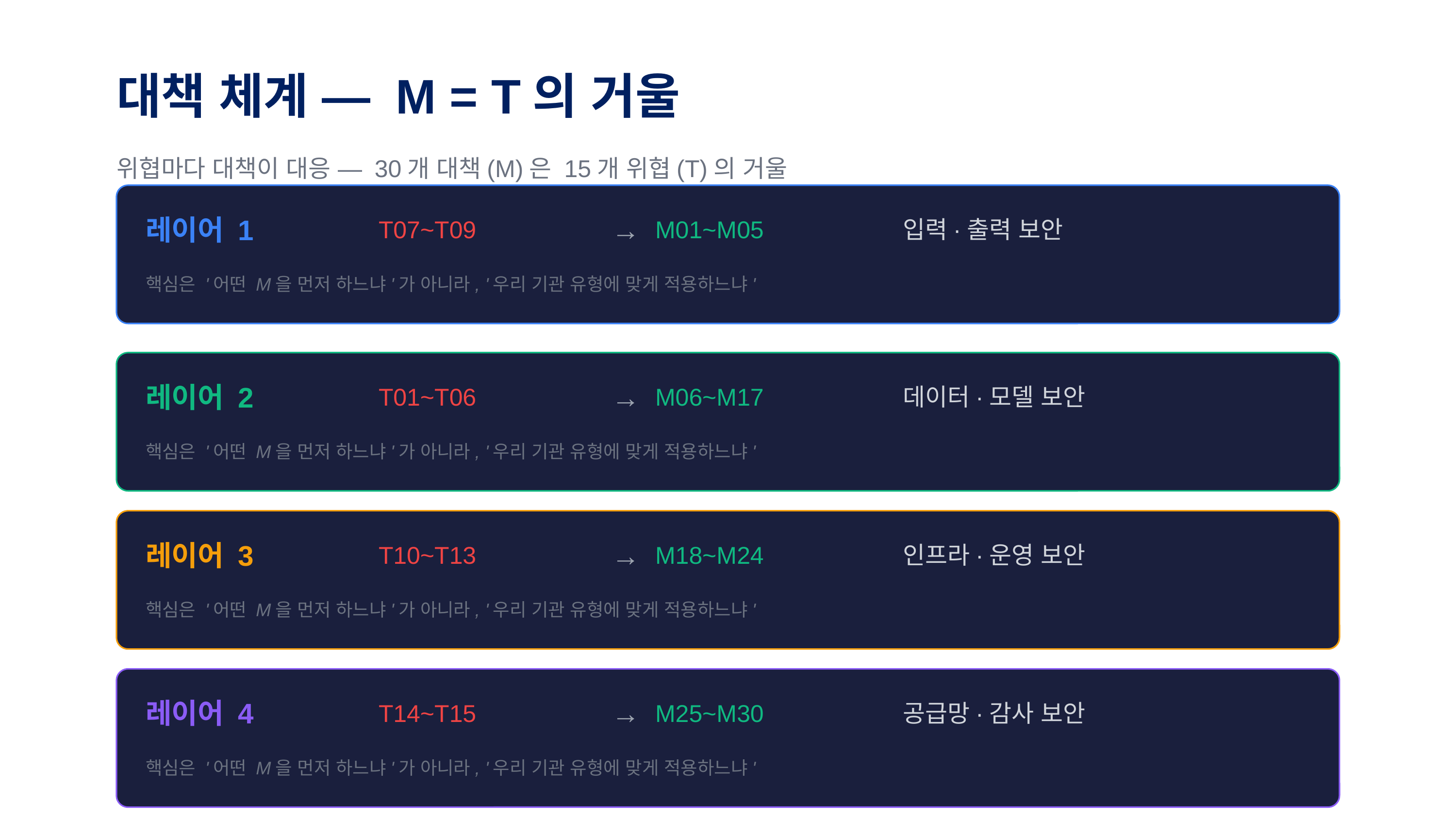

대책 체계 — M = T의 거울
위협마다 대책이 대응 — 30개 대책(M)은 15개 위협(T)의 거울

레이어 1
T07~T09
→
M01~M05
입력·출력 보안
핵심은 '어떤 M을 먼저 하느냐'가 아니라, '우리 기관 유형에 맞게 적용하느냐'

레이어 2
T01~T06
→
M06~M17
데이터·모델 보안
핵심은 '어떤 M을 먼저 하느냐'가 아니라, '우리 기관 유형에 맞게 적용하느냐'

레이어 3
T10~T13
→
M18~M24
인프라·운영 보안
핵심은 '어떤 M을 먼저 하느냐'가 아니라, '우리 기관 유형에 맞게 적용하느냐'

레이어 4
T14~T15
→
M25~M30
공급망·감사 보안
핵심은 '어떤 M을 먼저 하느냐'가 아니라, '우리 기관 유형에 맞게 적용하느냐'